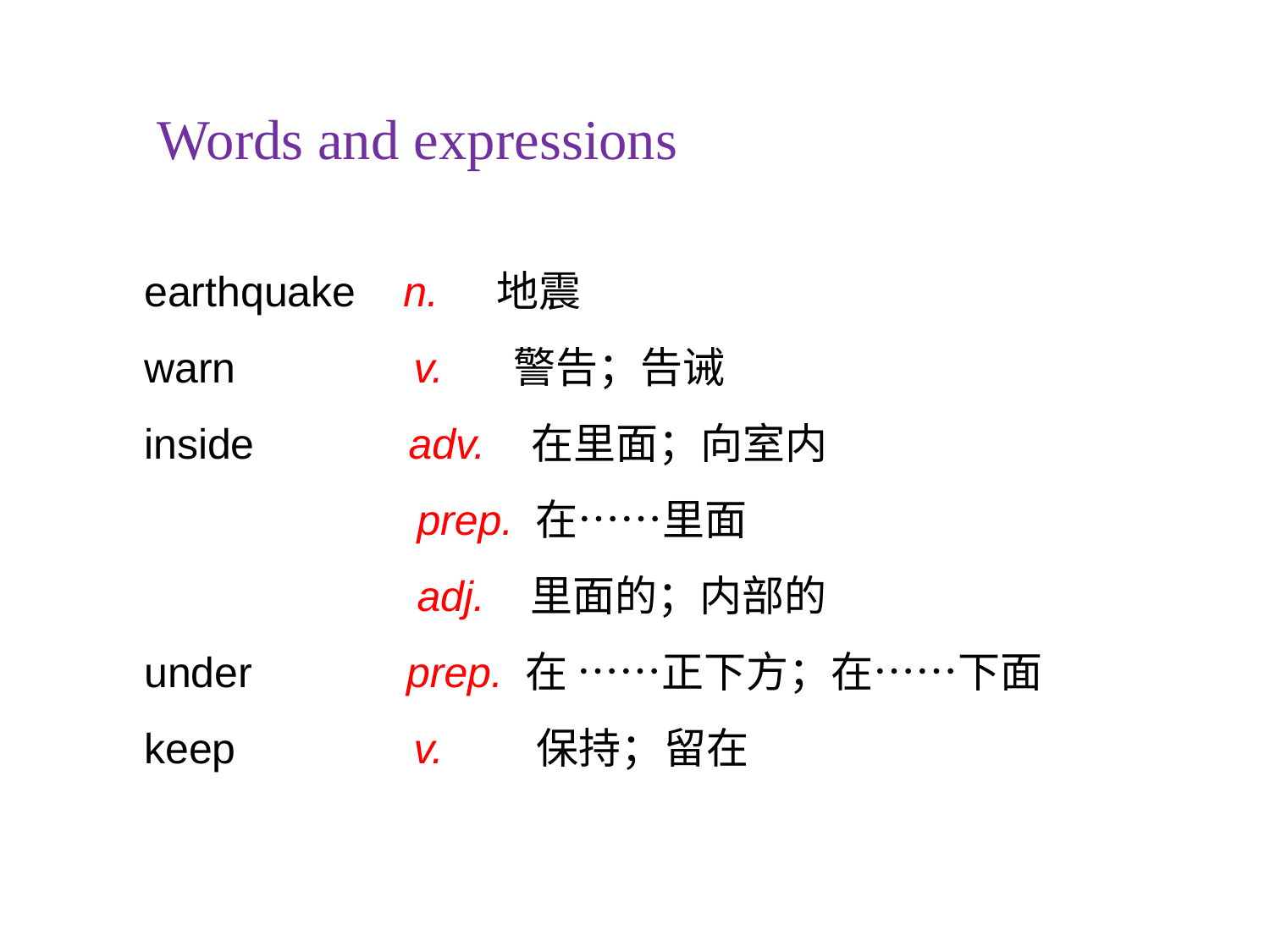

Words and expressions
earthquake    n.    地震
warn               v.     警告；告诫
inside             adv.   在里面；向室内
                       prep. 在……里面
                       adj.   里面的；内部的
under             prep. 在 ……正下方；在……下面
keep               v.       保持；留在